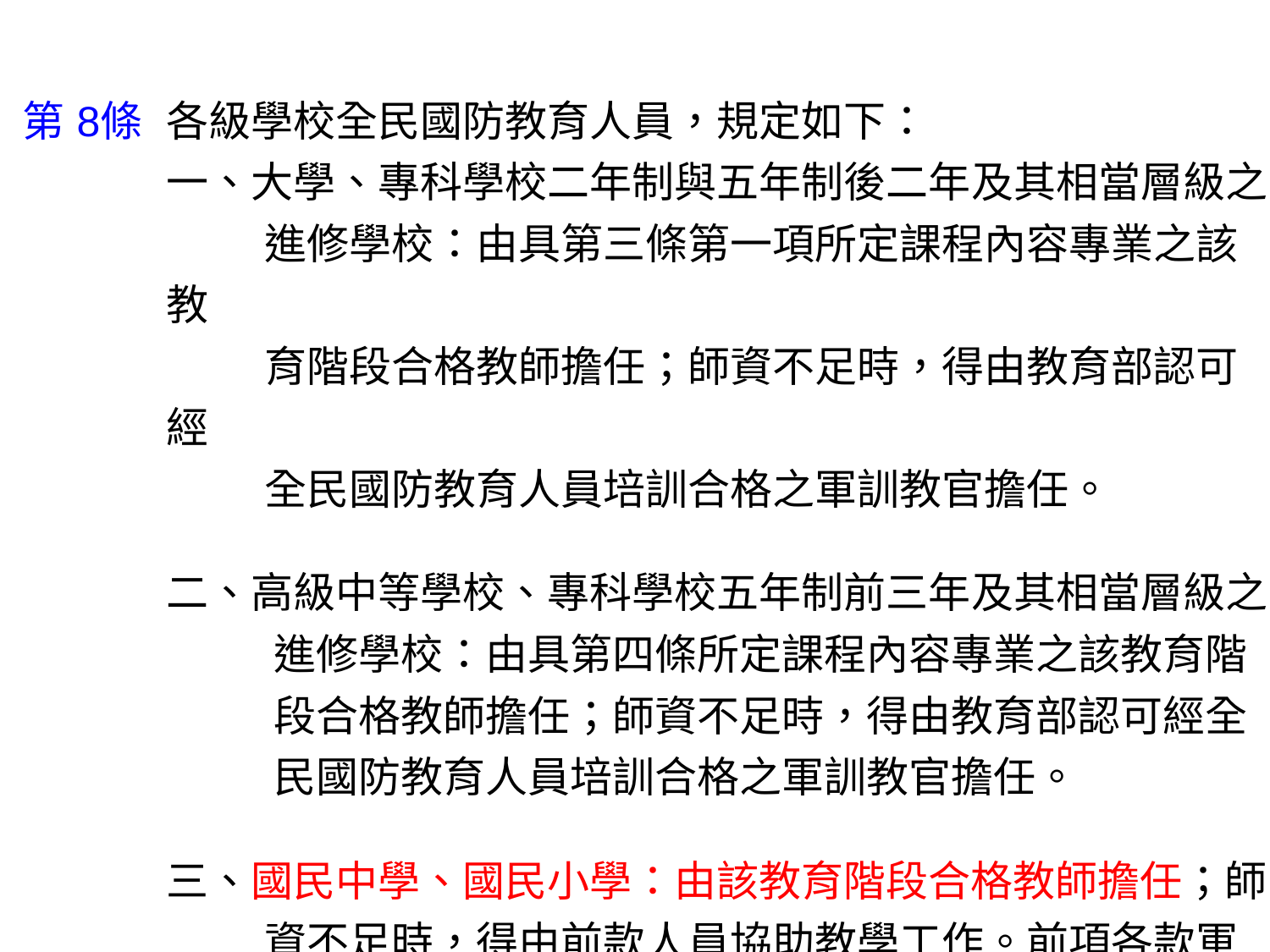

| 第 8條 | 各級學校全民國防教育人員，規定如下： 一、大學、專科學校二年制與五年制後二年及其相當層級之 進修學校：由具第三條第一項所定課程內容專業之該教 育階段合格教師擔任；師資不足時，得由教育部認可經 全民國防教育人員培訓合格之軍訓教官擔任。 二、高級中等學校、專科學校五年制前三年及其相當層級之 進修學校：由具第四條所定課程內容專業之該教育階 段合格教師擔任；師資不足時，得由教育部認可經全 民國防教育人員培訓合格之軍訓教官擔任。 三、國民中學、國民小學：由該教育階段合格教師擔任；師 資不足時，得由前款人員協助教學工作。前項各款軍訓 教官擔任全民國防教育人員之培訓，由國防部會同教育 部辦理。 |
| --- | --- |